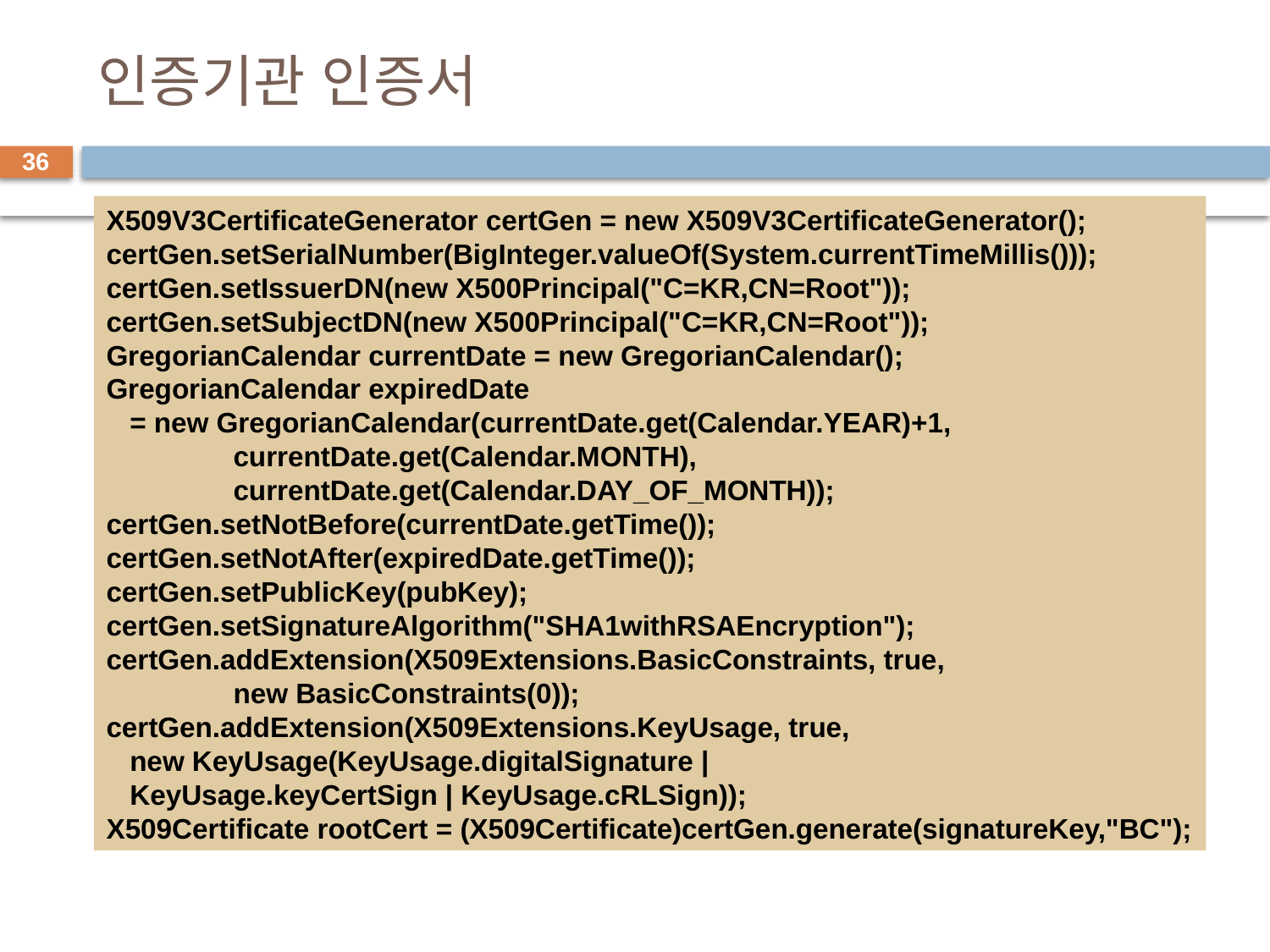

# 인증기관 인증서
36
X509V3CertificateGenerator certGen = new X509V3CertificateGenerator();
certGen.setSerialNumber(BigInteger.valueOf(System.currentTimeMillis()));
certGen.setIssuerDN(new X500Principal("C=KR,CN=Root"));
certGen.setSubjectDN(new X500Principal("C=KR,CN=Root"));
GregorianCalendar currentDate = new GregorianCalendar();
GregorianCalendar expiredDate
   = new GregorianCalendar(currentDate.get(Calendar.YEAR)+1,
   	currentDate.get(Calendar.MONTH),
	currentDate.get(Calendar.DAY_OF_MONTH));
certGen.setNotBefore(currentDate.getTime());
certGen.setNotAfter(expiredDate.getTime());
certGen.setPublicKey(pubKey);
certGen.setSignatureAlgorithm("SHA1withRSAEncryption");
certGen.addExtension(X509Extensions.BasicConstraints, true,
	new BasicConstraints(0));
certGen.addExtension(X509Extensions.KeyUsage, true,
   new KeyUsage(KeyUsage.digitalSignature |
   KeyUsage.keyCertSign | KeyUsage.cRLSign));
X509Certificate rootCert = (X509Certificate)certGen.generate(signatureKey,"BC");